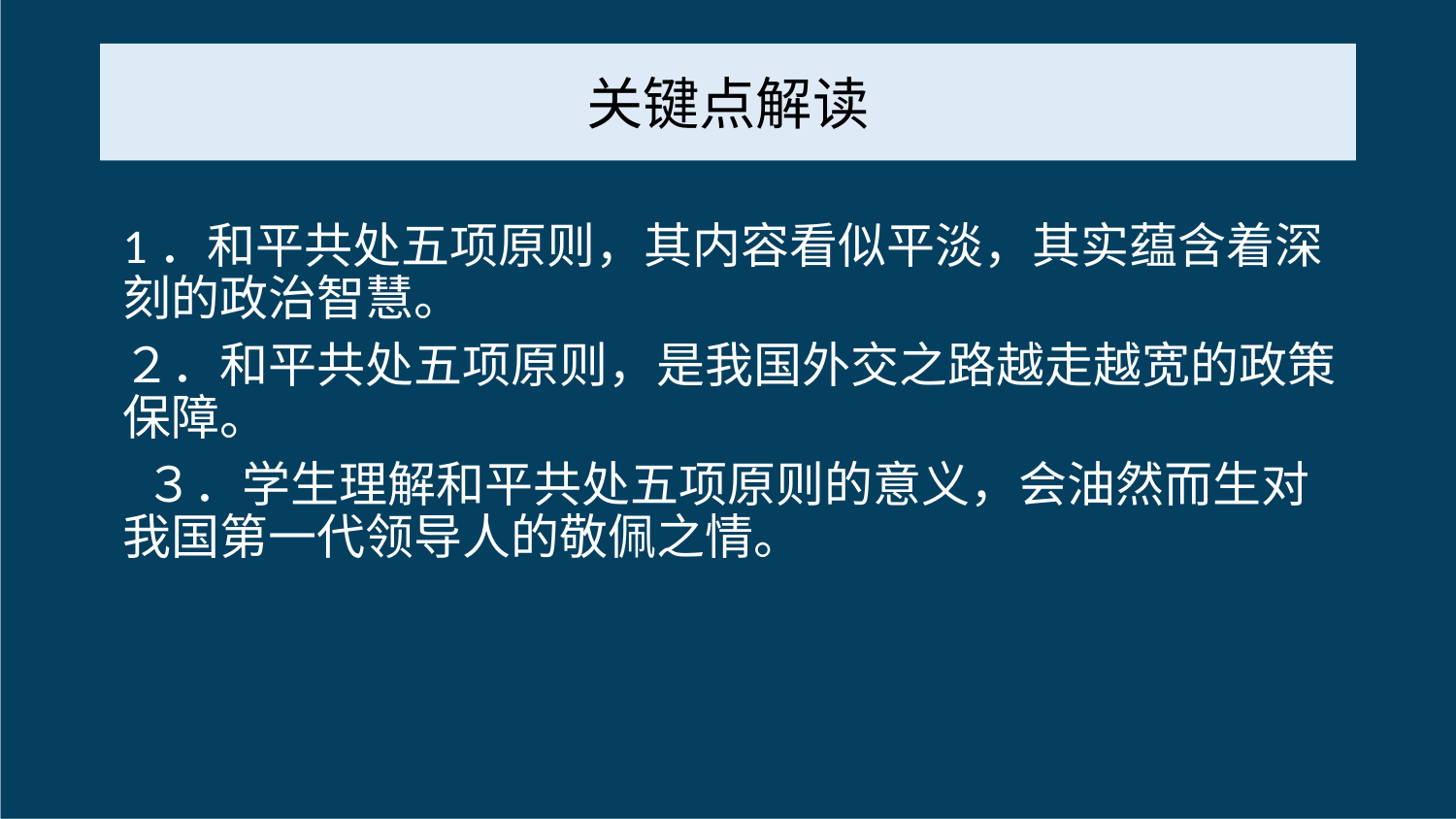

# 关键点解读
1．和平共处五项原则，其内容看似平淡，其实蕴含着深刻的政治智慧。
２．和平共处五项原则，是我国外交之路越走越宽的政策保障。
 ３．学生理解和平共处五项原则的意义，会油然而生对我国第一代领导人的敬佩之情。